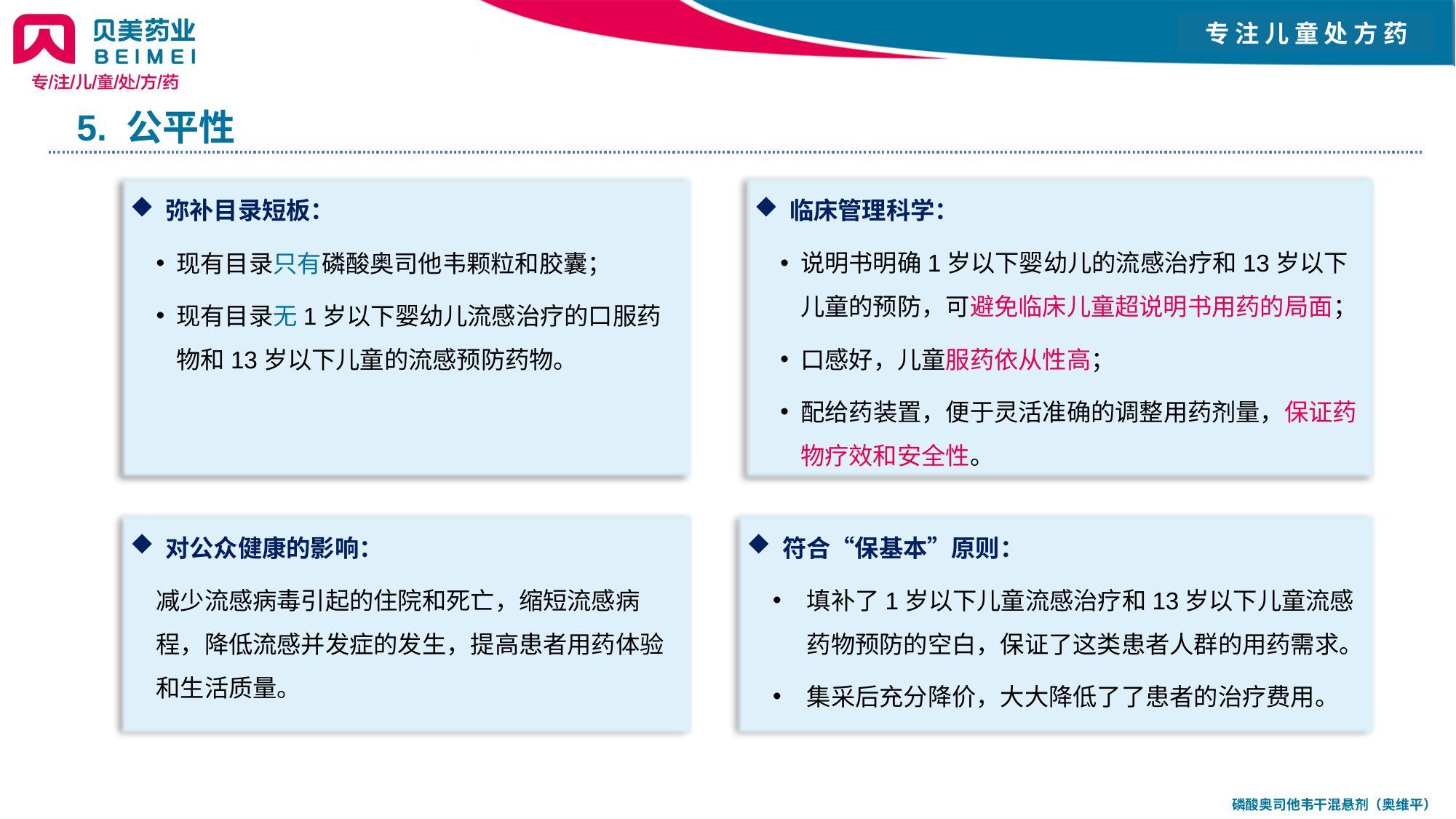

# 5. 公平性
 临床管理科学：
说明书明确1岁以下婴幼儿的流感治疗和13岁以下儿童的预防，可避免临床儿童超说明书用药的局面；
口感好，儿童服药依从性高；
配给药装置，便于灵活准确的调整用药剂量，保证药物疗效和安全性。
 弥补目录短板：
现有目录只有磷酸奥司他韦颗粒和胶囊；
现有目录无1岁以下婴幼儿流感治疗的口服药物和13岁以下儿童的流感预防药物。
 对公众健康的影响：
减少流感病毒引起的住院和死亡，缩短流感病程，降低流感并发症的发生，提高患者用药体验和生活质量。
 符合“保基本”原则：
填补了1岁以下儿童流感治疗和13岁以下儿童流感药物预防的空白，保证了这类患者人群的用药需求。
集采后充分降价，大大降低了了患者的治疗费用。
磷酸奥司他韦干混悬剂（奥维平）